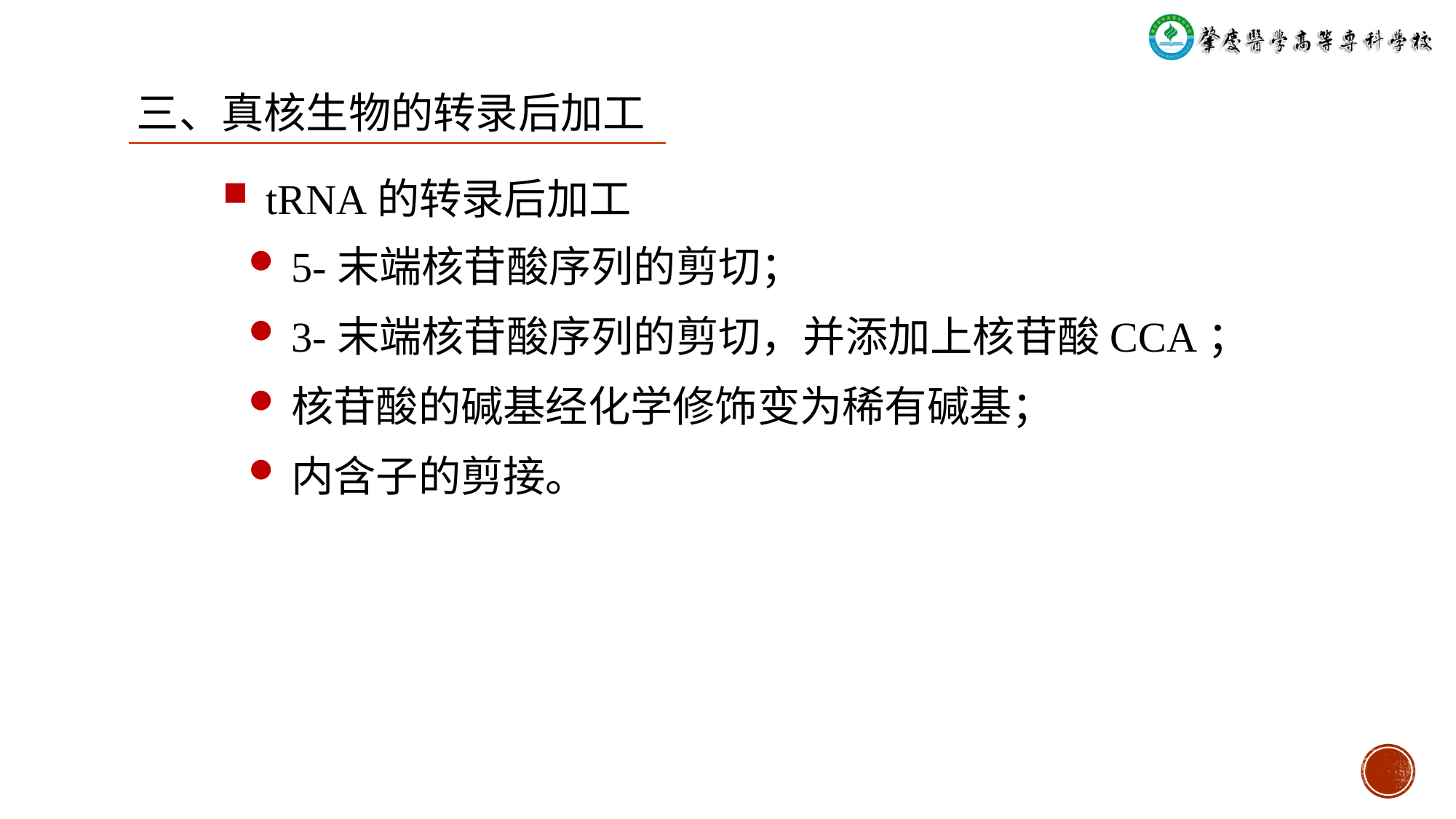

三、真核生物的转录后加工
tRNA的转录后加工
5-末端核苷酸序列的剪切；
3-末端核苷酸序列的剪切，并添加上核苷酸CCA；
核苷酸的碱基经化学修饰变为稀有碱基；
内含子的剪接。